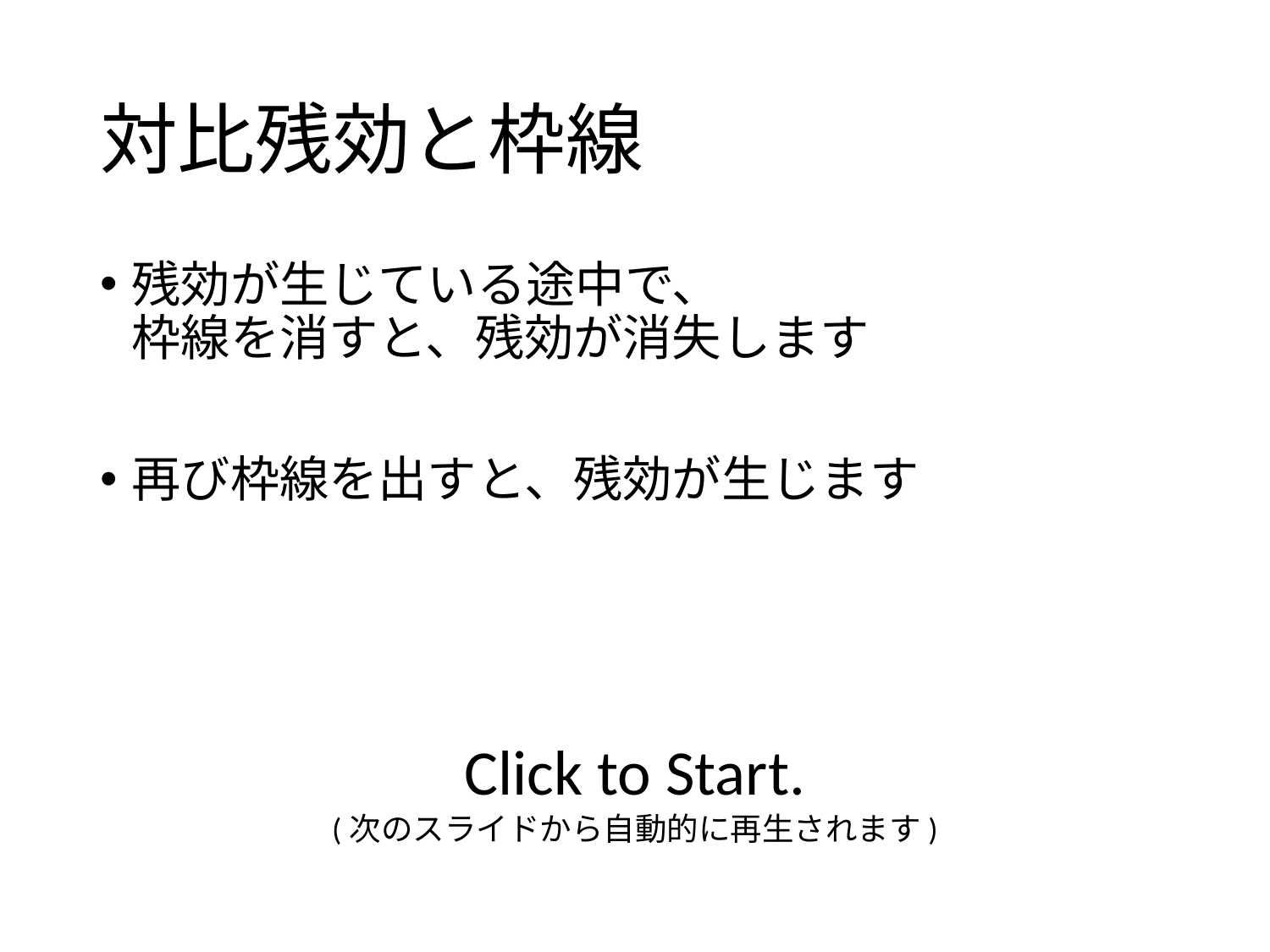

# 対比残効と枠線
残効が生じている途中で、
枠線を消すと、残効が消失します

再び枠線を出すと、残効が生じます
Click to Start.
(次のスライドから自動的に再生されます)